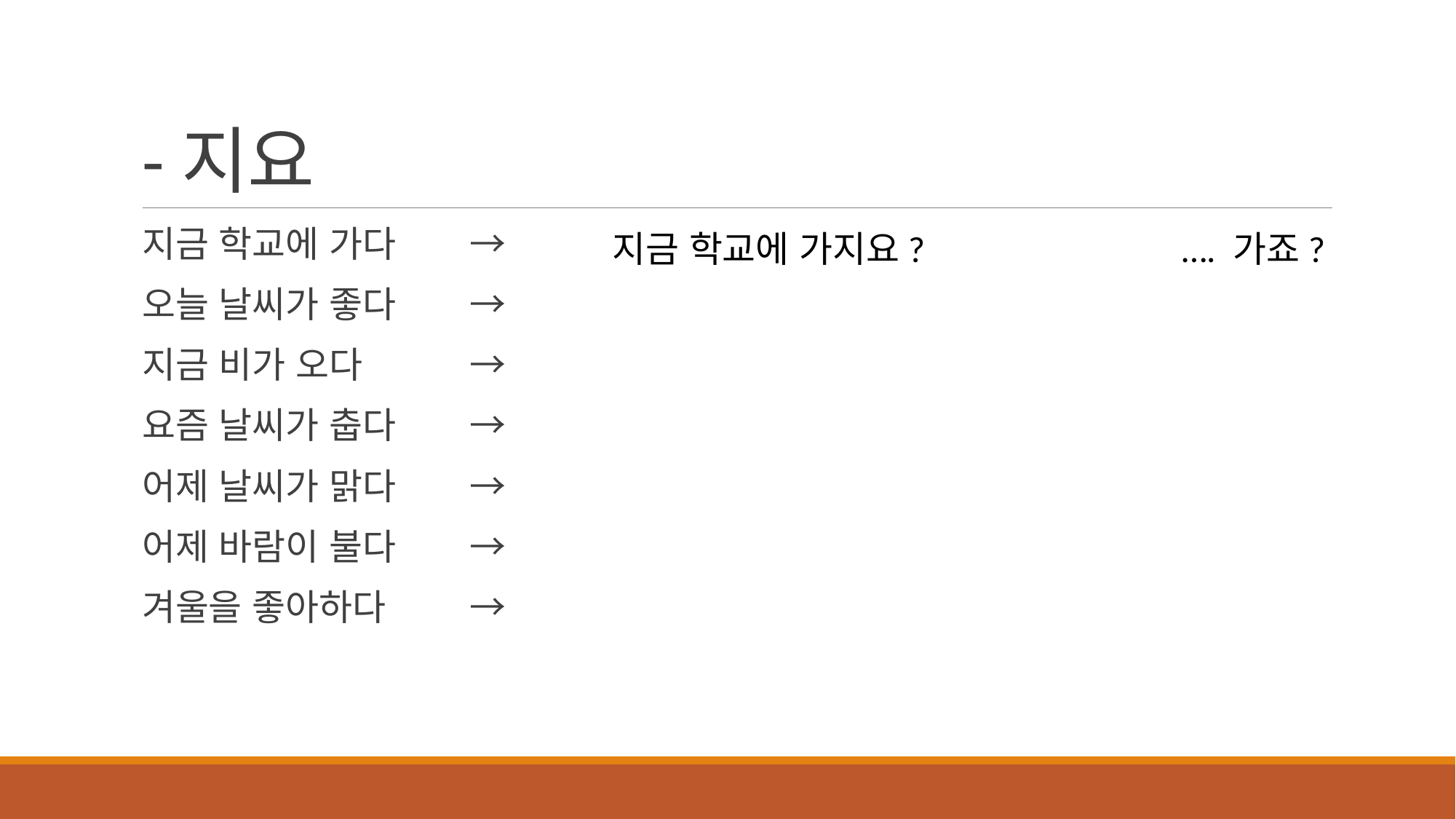

# -지요
…. 가죠?
지금 학교에 가다	→
오늘 날씨가 좋다	→
지금 비가 오다	→
요즘 날씨가 춥다	→
어제 날씨가 맑다	→
어제 바람이 불다	→
겨울을 좋아하다	→
지금 학교에 가지요?